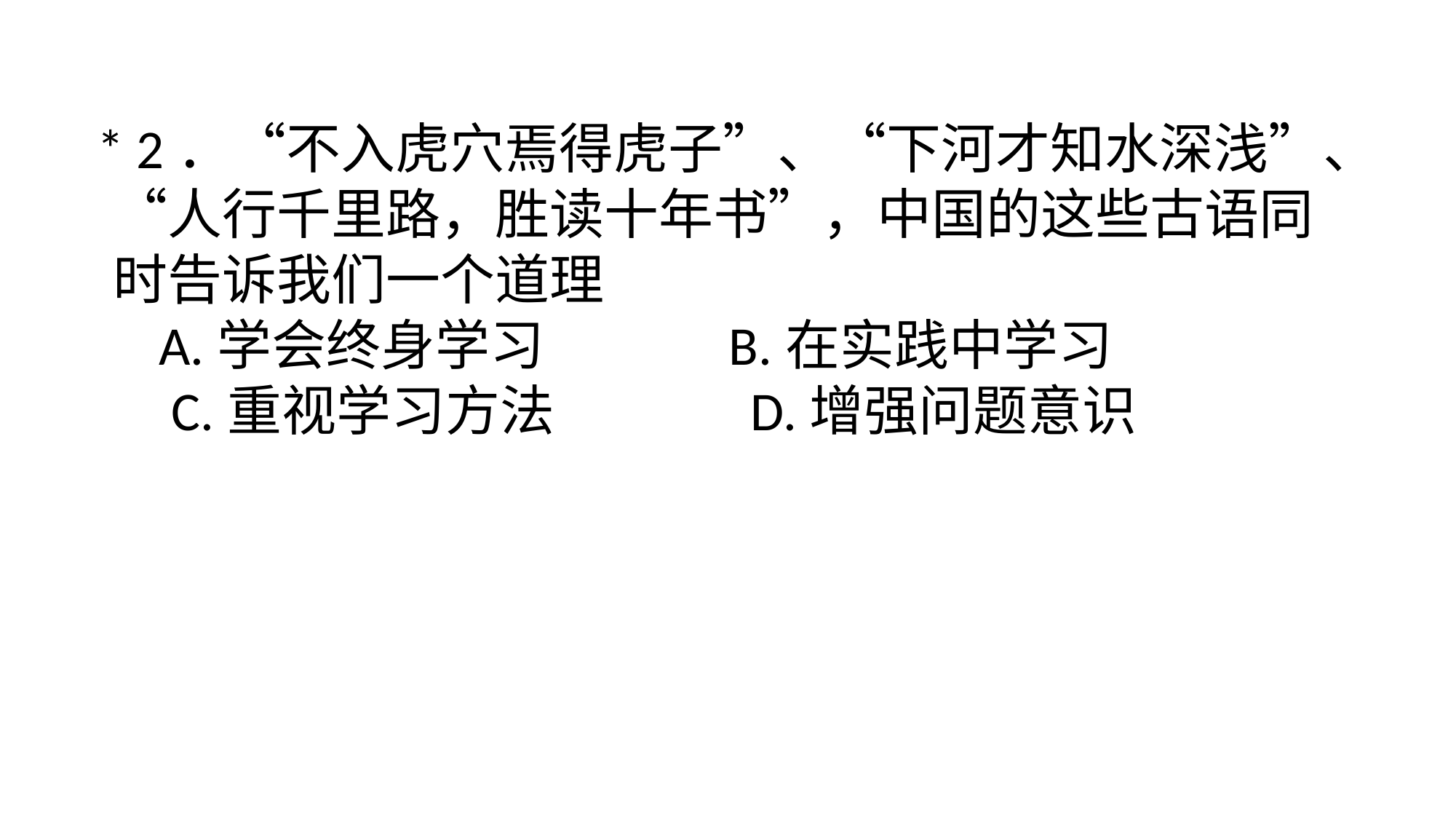

* 2．“不入虎穴焉得虎子”、“下河才知水深浅”、“人行千里路，胜读十年书”，中国的这些古语同时告诉我们一个道理
     A.学会终身学习              B.在实践中学习
      C.重视学习方法               D.增强问题意识